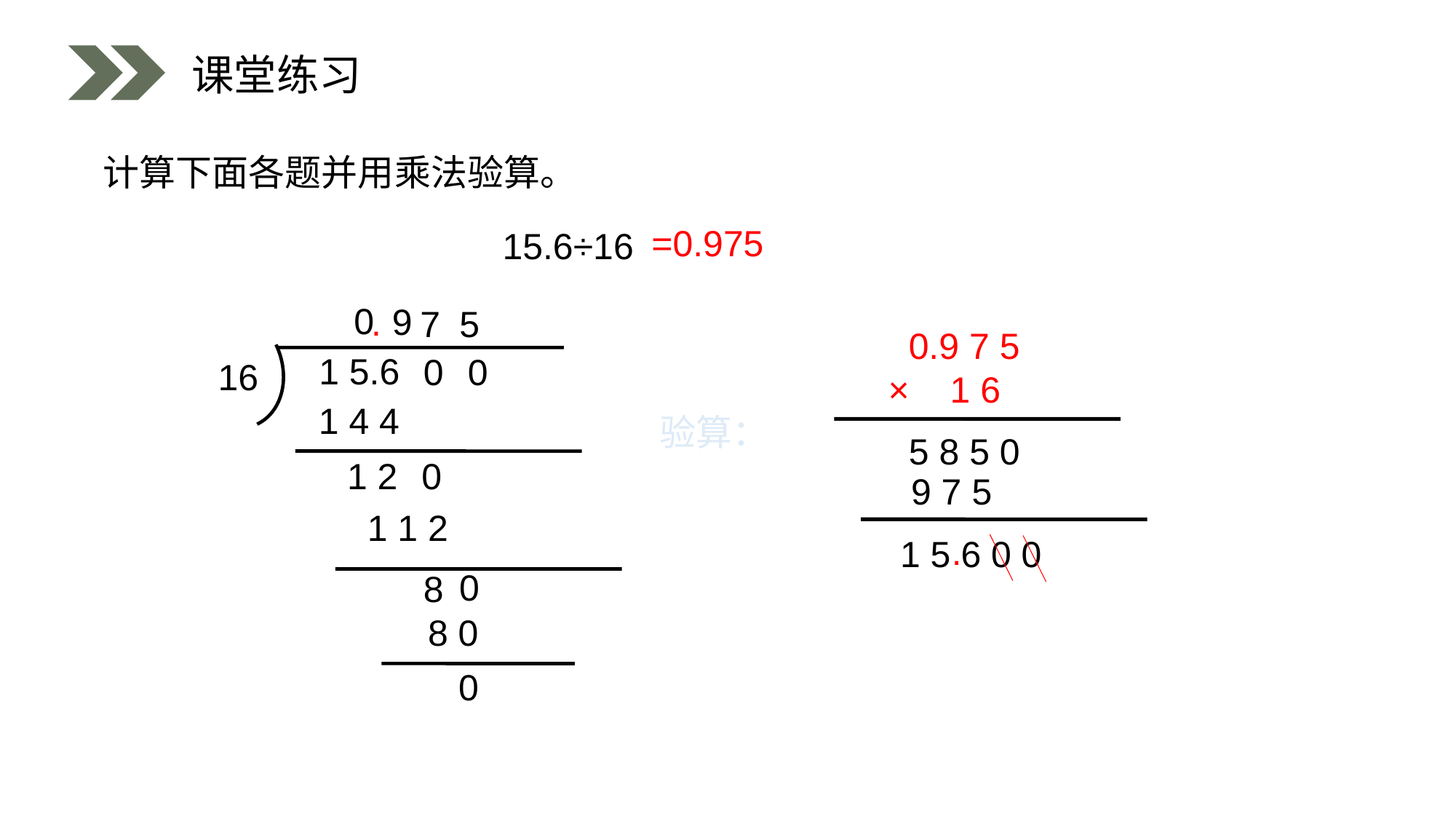

课堂练习
 计算下面各题并用乘法验算。
=0.975
             15.6÷16
0
9
.
5
7
  0.9 7 5
×    1 6
1 5.6
0
0

16
1 4 4
验算：

5 8 5 0
1 2
0

9 7 5
1 1 2

.
 1 5 6 0 0
0
8

8 0
0